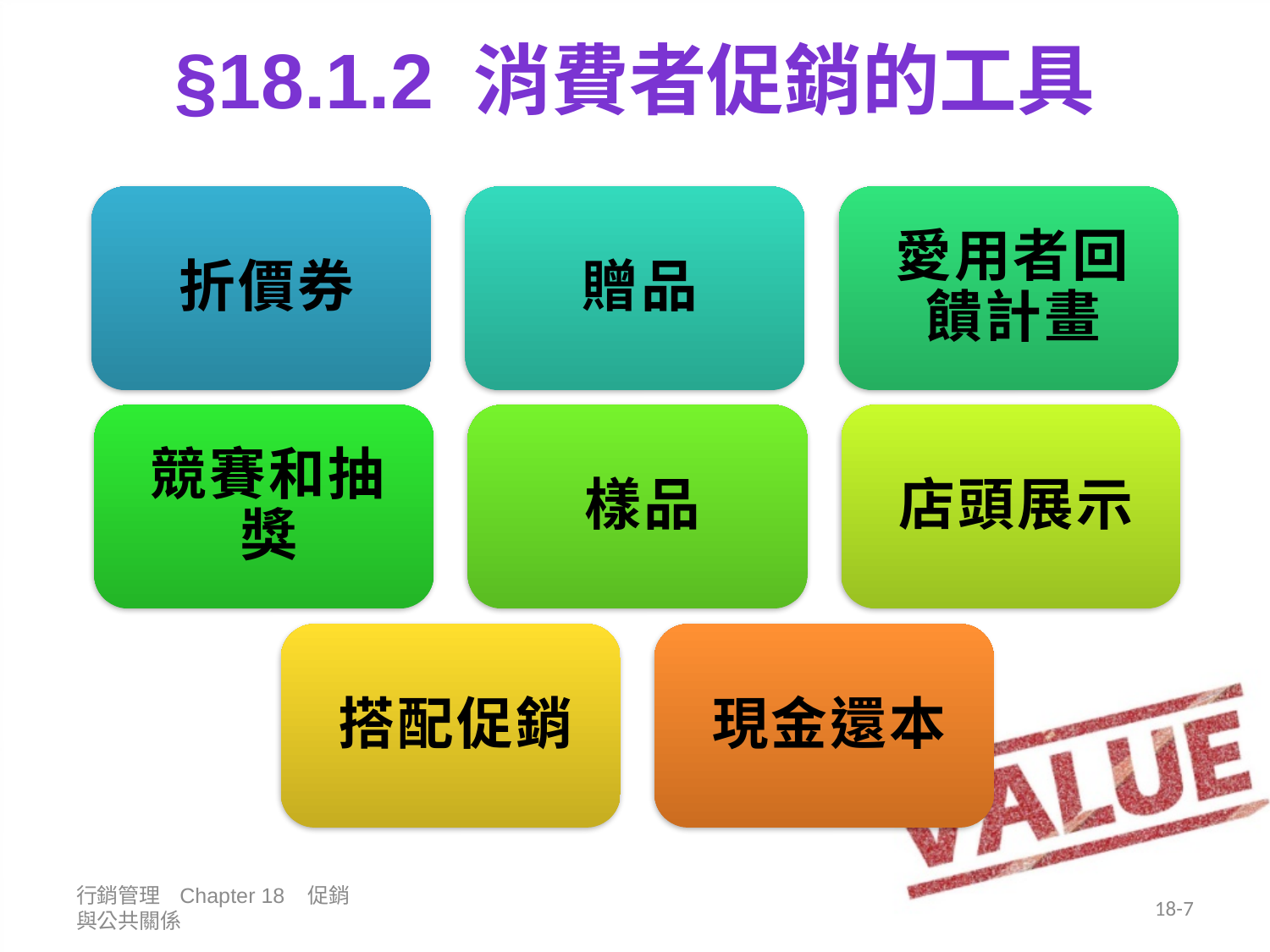

# §18.1.2 消費者促銷的工具
折價券
贈品
愛用者回饋計畫
競賽和抽獎
樣品
店頭展示
搭配促銷
現金還本
行銷管理   Chapter 18   促銷與公共關係
18-7